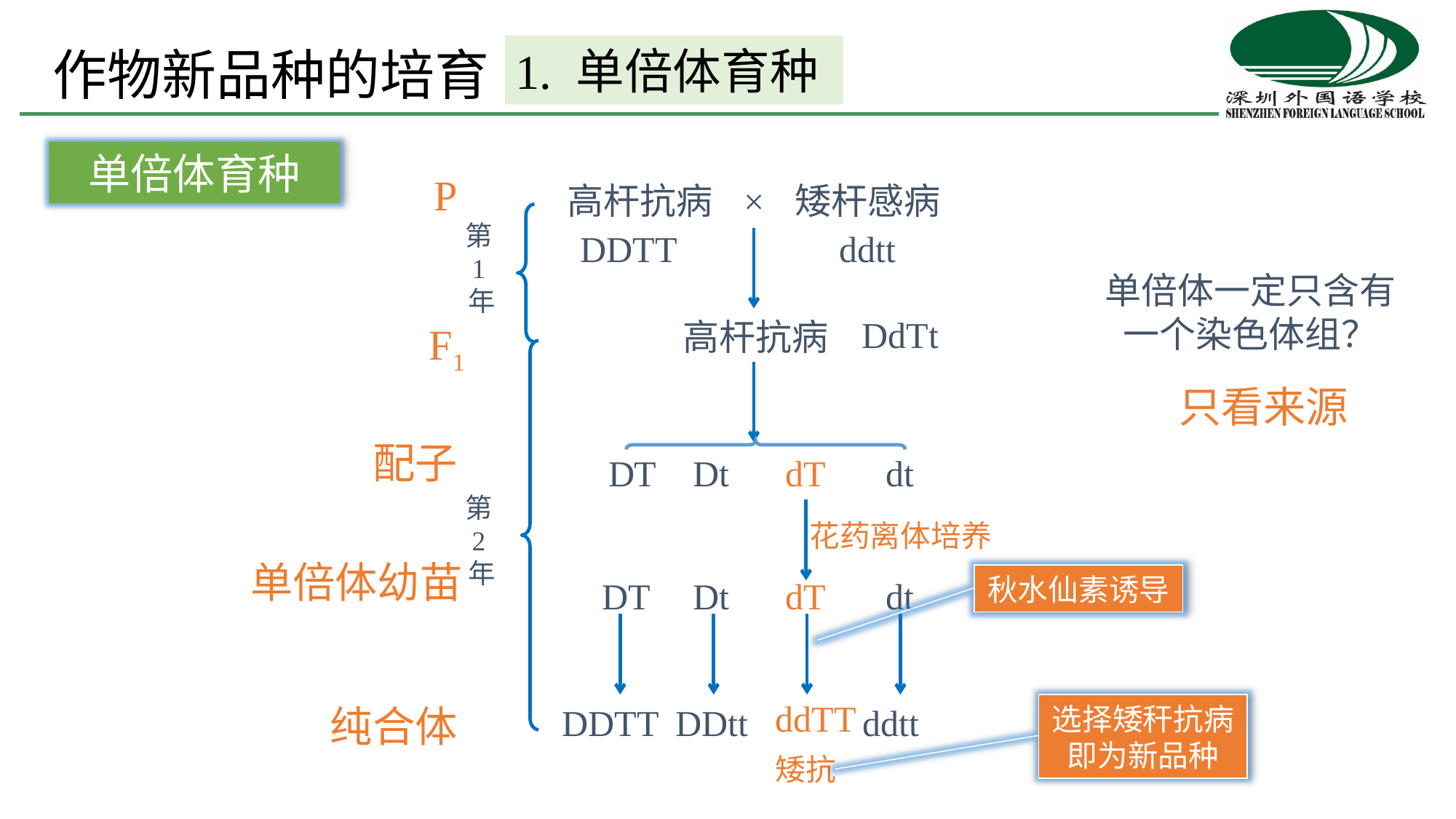

作物新品种的培育
1. 单倍体育种
单倍体育种
P
高杆抗病
×
矮杆感病
  DDTT
ddtt

第1年
DdTt
高杆抗病
F1
单倍体一定只含有一个染色体组？

第2年

配子
DT
Dt
dT
dt
只看来源
花药离体培养
单倍体幼苗
DT
Dt
dT
dt
秋水仙素诱导
ddTT
纯合体
DDTT
DDtt
ddtt
选择矮秆抗病即为新品种
矮抗